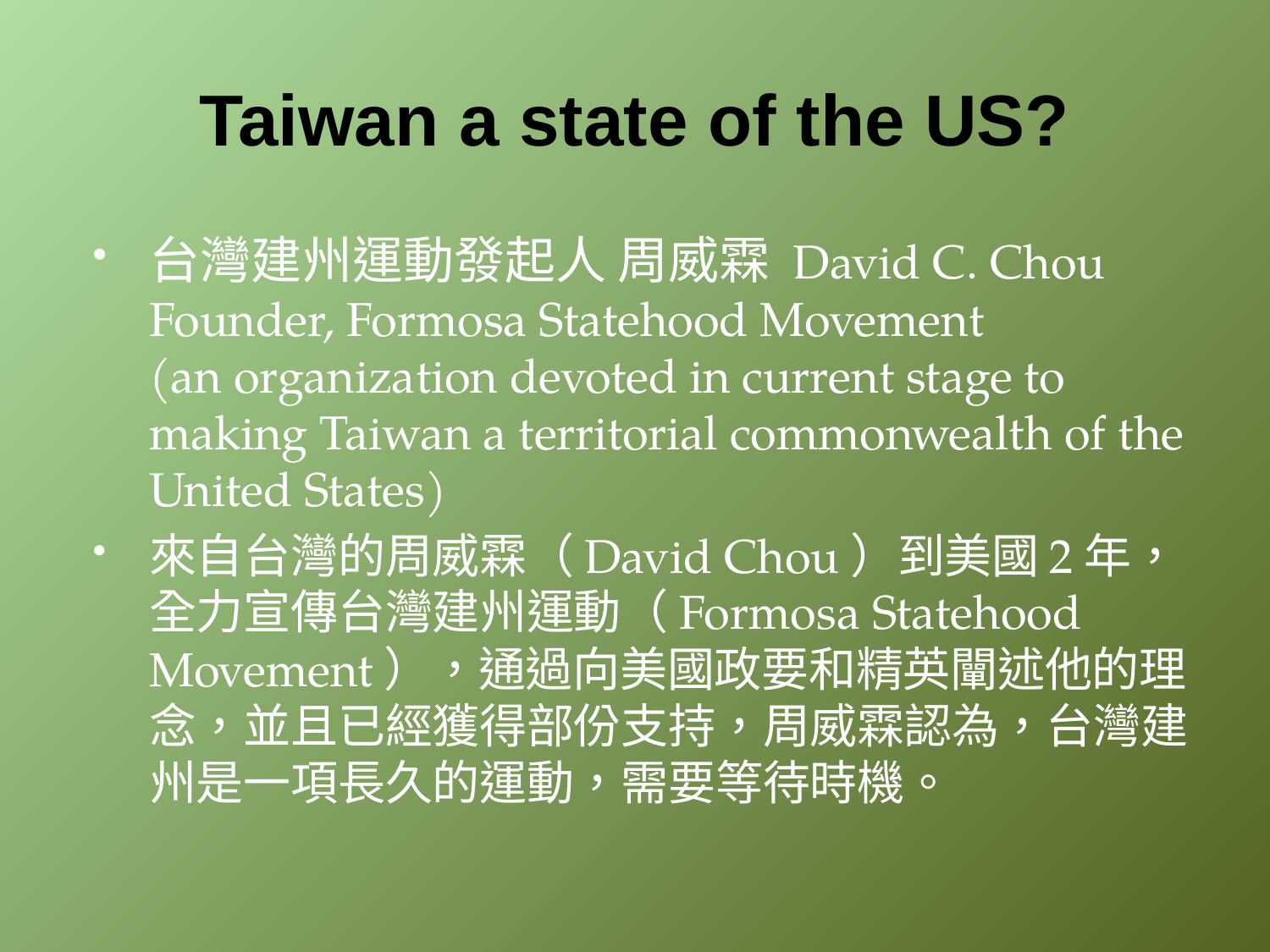

# Taiwan a state of the US?
台灣建州運動發起人 周威霖 David C. Chou
Founder, Formosa Statehood Movement
(an organization devoted in current stage to making Taiwan a territorial commonwealth of the United States)
來自台灣的周威霖（David Chou）到美國2年，全力宣傳台灣建州運動（Formosa Statehood Movement），通過向美國政要和精英闡述他的理念，並且已經獲得部份支持，周威霖認為，台灣建州是一項長久的運動，需要等待時機。